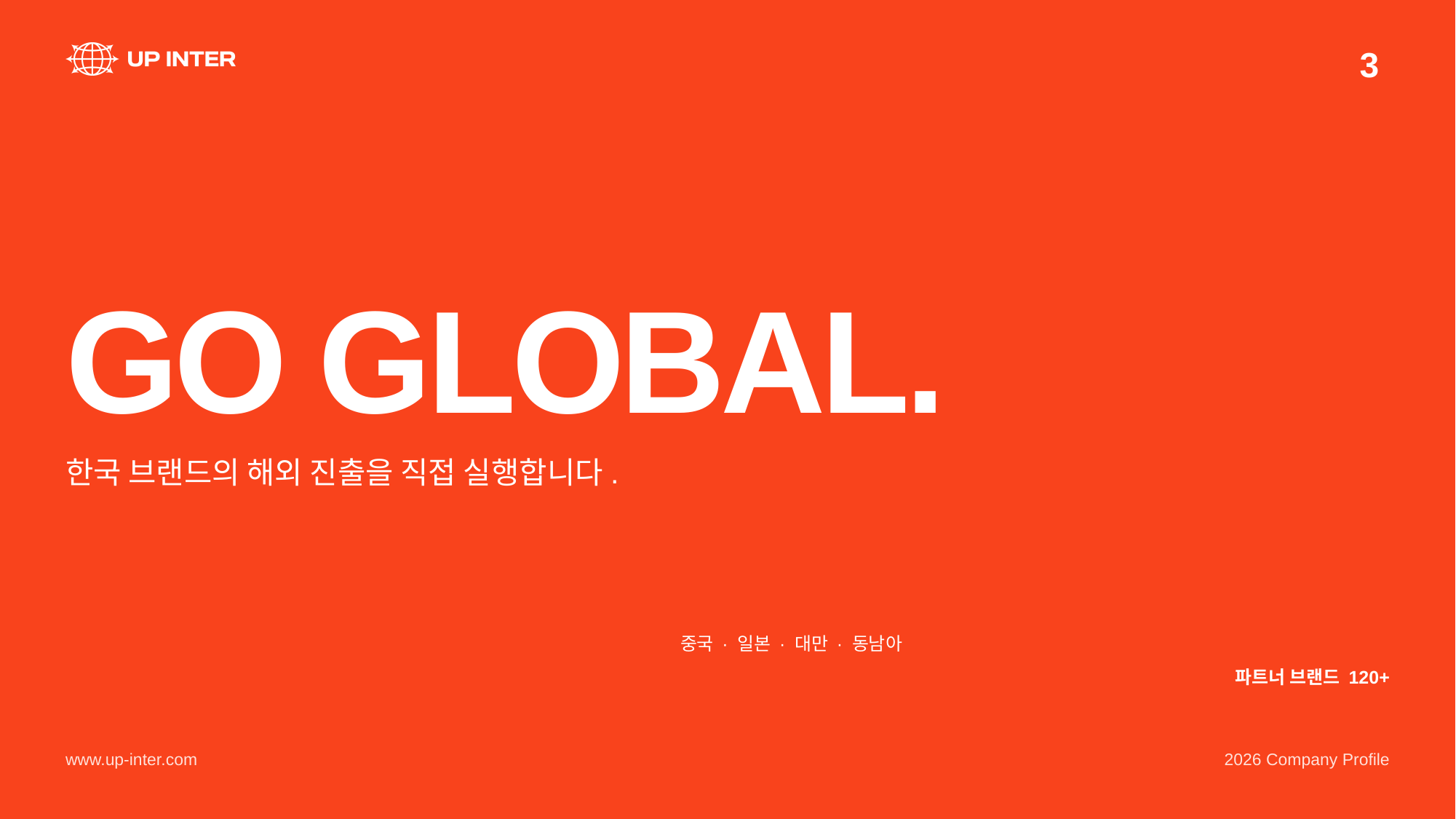

3
GO GLOBAL.
한국 브랜드의 해외 진출을 직접 실행합니다.
중국 · 일본 · 대만 · 동남아
파트너 브랜드 120+